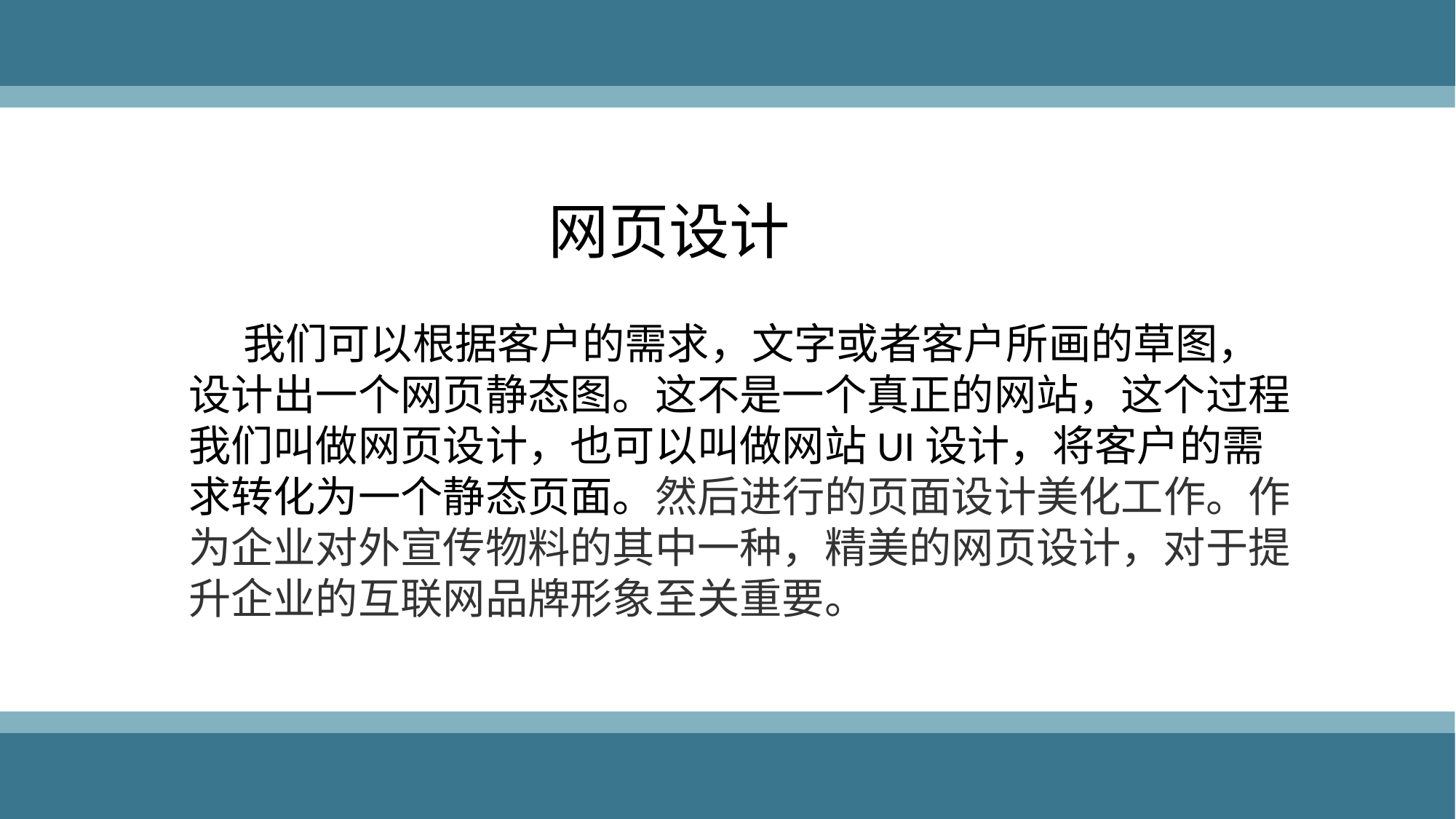

网页设计
我们可以根据客户的需求，文字或者客户所画的草图，设计出一个网页静态图。这不是一个真正的网站，这个过程我们叫做网页设计，也可以叫做网站UI设计，将客户的需求转化为一个静态页面。然后进行的页面设计美化工作。作为企业对外宣传物料的其中一种，精美的网页设计，对于提升企业的互联网品牌形象至关重要。